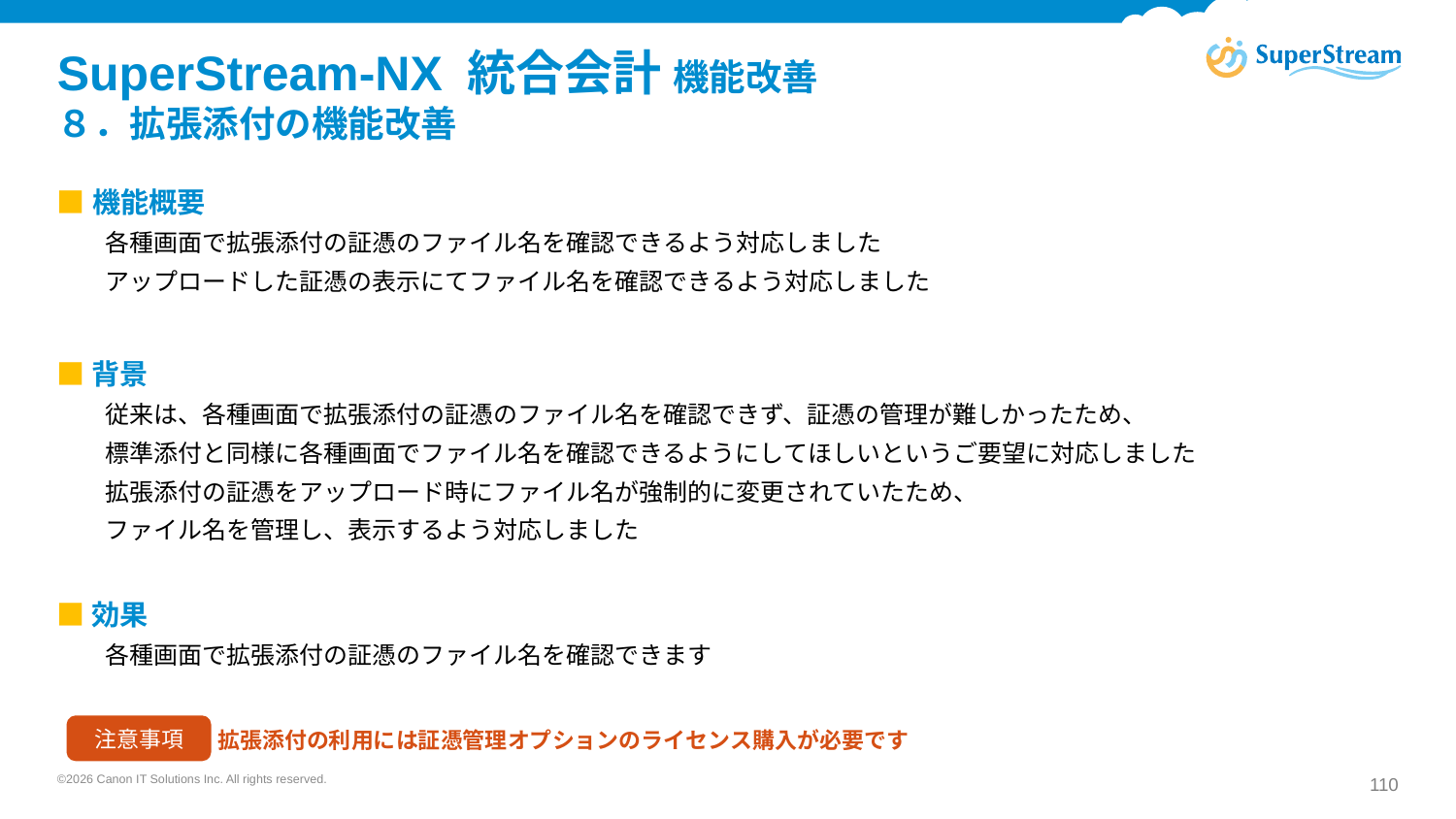

# SuperStream-NX 統合会計 機能改善 ８．拡張添付の機能改善
■機能概要
　　各種画面で拡張添付の証憑のファイル名を確認できるよう対応しました
　　アップロードした証憑の表示にてファイル名を確認できるよう対応しました
■背景
　　従来は、各種画面で拡張添付の証憑のファイル名を確認できず、証憑の管理が難しかったため、
　　標準添付と同様に各種画面でファイル名を確認できるようにしてほしいというご要望に対応しました
　　拡張添付の証憑をアップロード時にファイル名が強制的に変更されていたため、
　　ファイル名を管理し、表示するよう対応しました

■効果
　　各種画面で拡張添付の証憑のファイル名を確認できます
注意事項
拡張添付の利用には証憑管理オプションのライセンス購入が必要です
©2026 Canon IT Solutions Inc. All rights reserved.
110